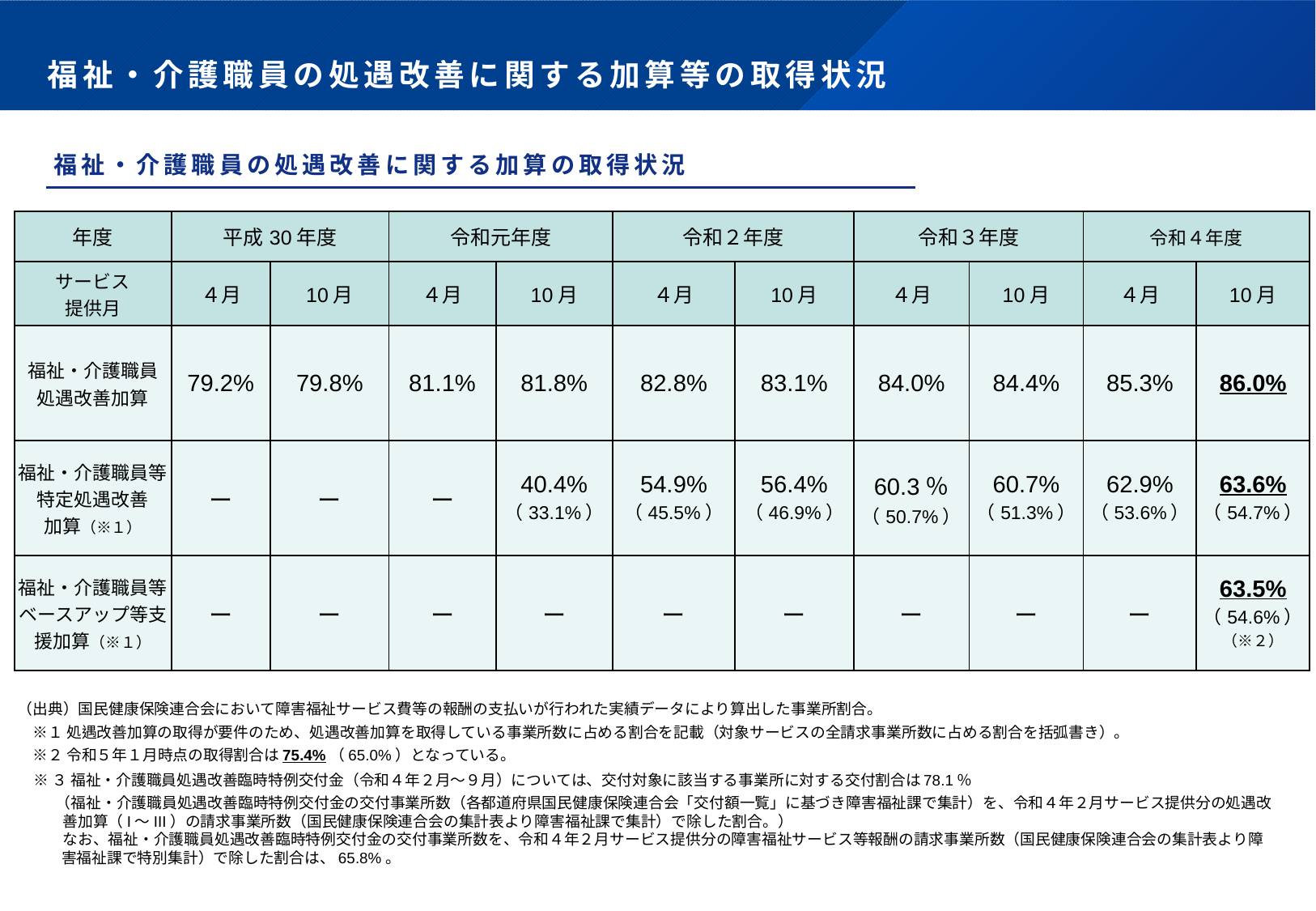

# 福祉・介護職員の処遇改善に関する加算等の取得状況
福祉・介護職員の処遇改善に関する加算の取得状況
| 年度 | 平成30年度 |  | 令和元年度 |  | 令和２年度 |  | 令和３年度 |  | 令和４年度 |  |
| --- | --- | --- | --- | --- | --- | --- | --- | --- | --- | --- |
| サービス 提供月 | ４月 | 10月 | ４月 | 10月 | ４月 | 10月 | ４月 | 10月 | ４月 | 10月 |
| 福祉・介護職員 処遇改善加算 | 79.2% | 79.8% | 81.1% | 81.8% | 82.8% | 83.1% | 84.0% | 84.4% | 85.3% | 86.0% |
| 福祉・介護職員等 特定処遇改善 加算（※１） | ー | ー | ー | 40.4% （33.1%） | 54.9% （45.5%） | 56.4% （46.9%） | 60.3％ （50.7%） | 60.7% （51.3%） | 62.9% （53.6%） | 63.6% （54.7%） |
| 福祉・介護職員等 ベースアップ等支援加算（※１） | ー | ー | ー | ー | ー | ー | ー | ー | ー | 63.5% （54.6%） （※２） |
（出典）国民健康保険連合会において障害福祉サービス費等の報酬の支払いが行われた実績データにより算出した事業所割合。
　※１ 処遇改善加算の取得が要件のため、処遇改善加算を取得している事業所数に占める割合を記載（対象サービスの全請求事業所数に占める割合を括弧書き）。
　※２ 令和５年１月時点の取得割合は75.4%（65.0%）となっている。
※３ 福祉・介護職員処遇改善臨時特例交付金（令和４年２月～９月）については、交付対象に該当する事業所に対する交付割合は78.1％
　（福祉・介護職員処遇改善臨時特例交付金の交付事業所数（各都道府県国民健康保険連合会「交付額一覧」に基づき障害福祉課で集計）を、令和４年２月サービス提供分の処遇改
　  善加算（I～III）の請求事業所数（国民健康保険連合会の集計表より障害福祉課で集計）で除した割合。）
　  なお、福祉・介護職員処遇改善臨時特例交付金の交付事業所数を、令和４年２月サービス提供分の障害福祉サービス等報酬の請求事業所数（国民健康保険連合会の集計表より障
     害福祉課で特別集計）で除した割合は、65.8%。
※３ 介護職員処遇改善支援補助金の交付事業所数（各都道府県国民健康保険連合会「介護職員処遇改善支援補助金 請求明細表」に基づき老人保健課で集計）を、
　　 令和４年２月サービス提供分の処遇改善加算I~IIIの請求を行った事業所数（令和3年度「介護給付費等実態統計」より老人保健課で特別集計）で除した値。
※４ 上記の介護職員処遇改善支援補助金の交付事業所数を、令和４年２月サービス提供分の介護報酬の請求を行った事業所数（令和3年度「介護給付費等実態
　　 統計」より老人保健課で特別集計）で除した値。なお、※３、※４ともに介護予防・日常生活支援総合事業は除く介護予防・日常生活支援総合事業は除く。

 ①対象となるサービスの全事業所数、②①のうち、交付対象に該当する事業所数、③介護職員処遇改善支援補助金の交付事業所数から、③／②の
　① 令和3年度「介護給付費等実態統計」より介護報酬の請求を行った事業所数を老人保健課で特別集計。
　② 令和3年度「介護給付費等実態統計」より処遇改善加算I~IIIの請求を行った事業所数を老人保健課で特別集計。
　③ 各都道府県国民健康保険連合会「介護職員処遇改善支援補助金 請求明細表」に基づき老人保健課で集計。※介護予防・日常生活支援総合事業は除く介護予防・日常生活支援総合事業は除く